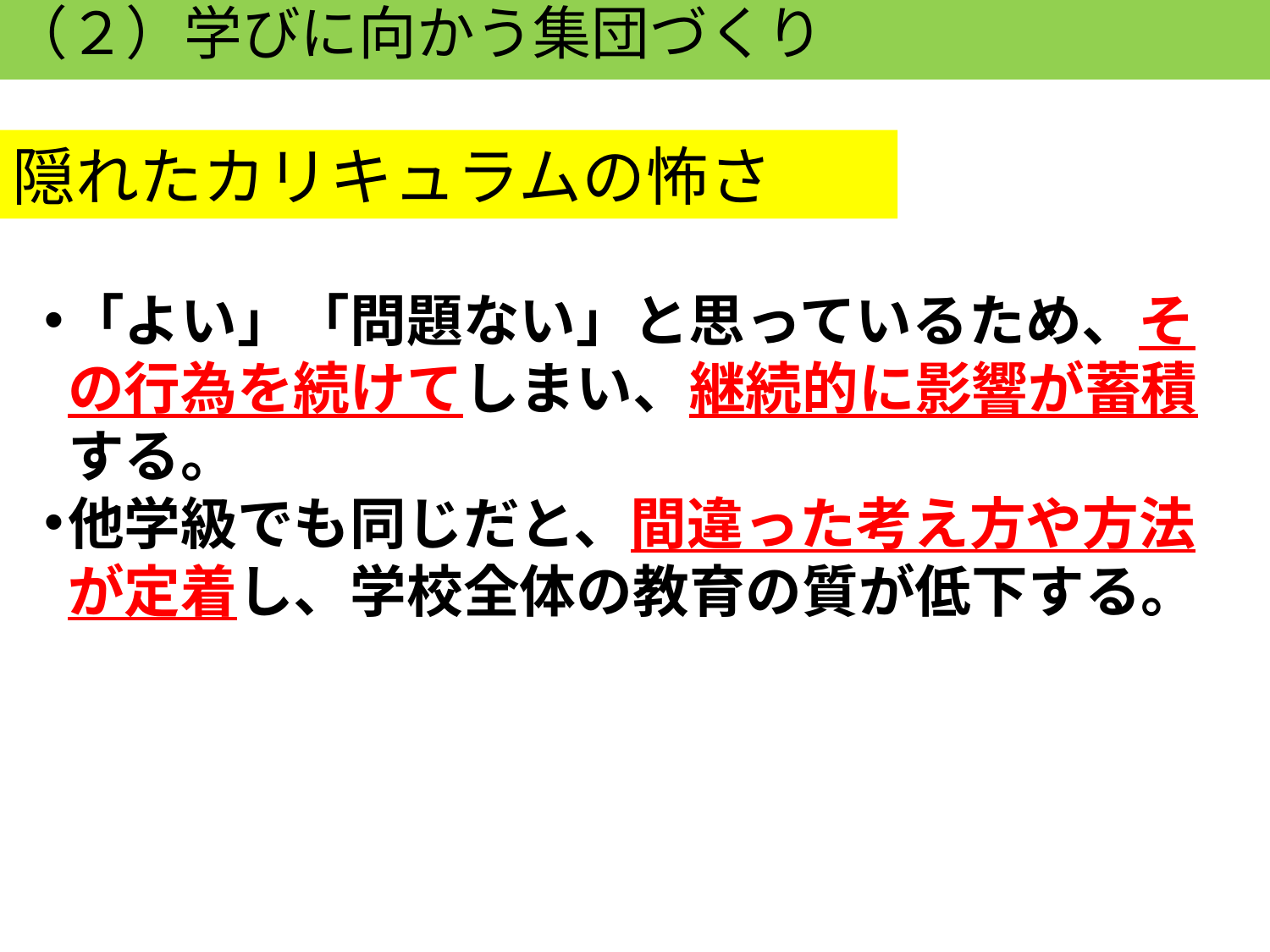

（２）学びに向かう集団づくり
隠れたカリキュラムの怖さ
「よい」「問題ない」と思っているため、その行為を続けてしまい、継続的に影響が蓄積する。
他学級でも同じだと、間違った考え方や方法が定着し、学校全体の教育の質が低下する。